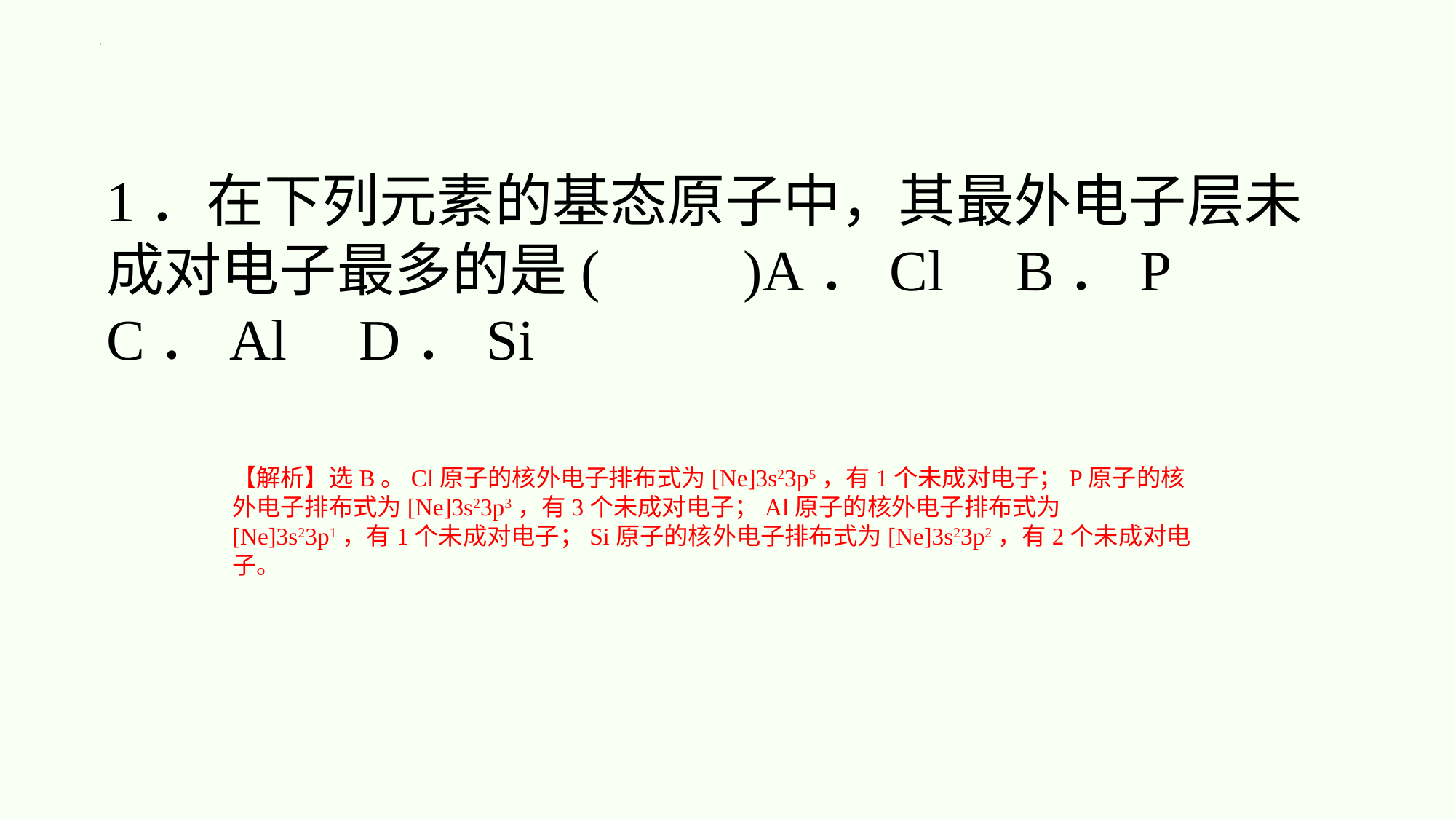

1．在下列元素的基态原子中，其最外电子层未成对电子最多的是(　　)A．Cl     B．P     C．Al     D．Si

【解析】选B。Cl原子的核外电子排布式为[Ne]3s23p5，有1个未成对电子；P原子的核外电子排布式为[Ne]3s23p3，有3个未成对电子；Al原子的核外电子排布式为[Ne]3s23p1，有1个未成对电子；Si原子的核外电子排布式为[Ne]3s23p2，有2个未成对电子。